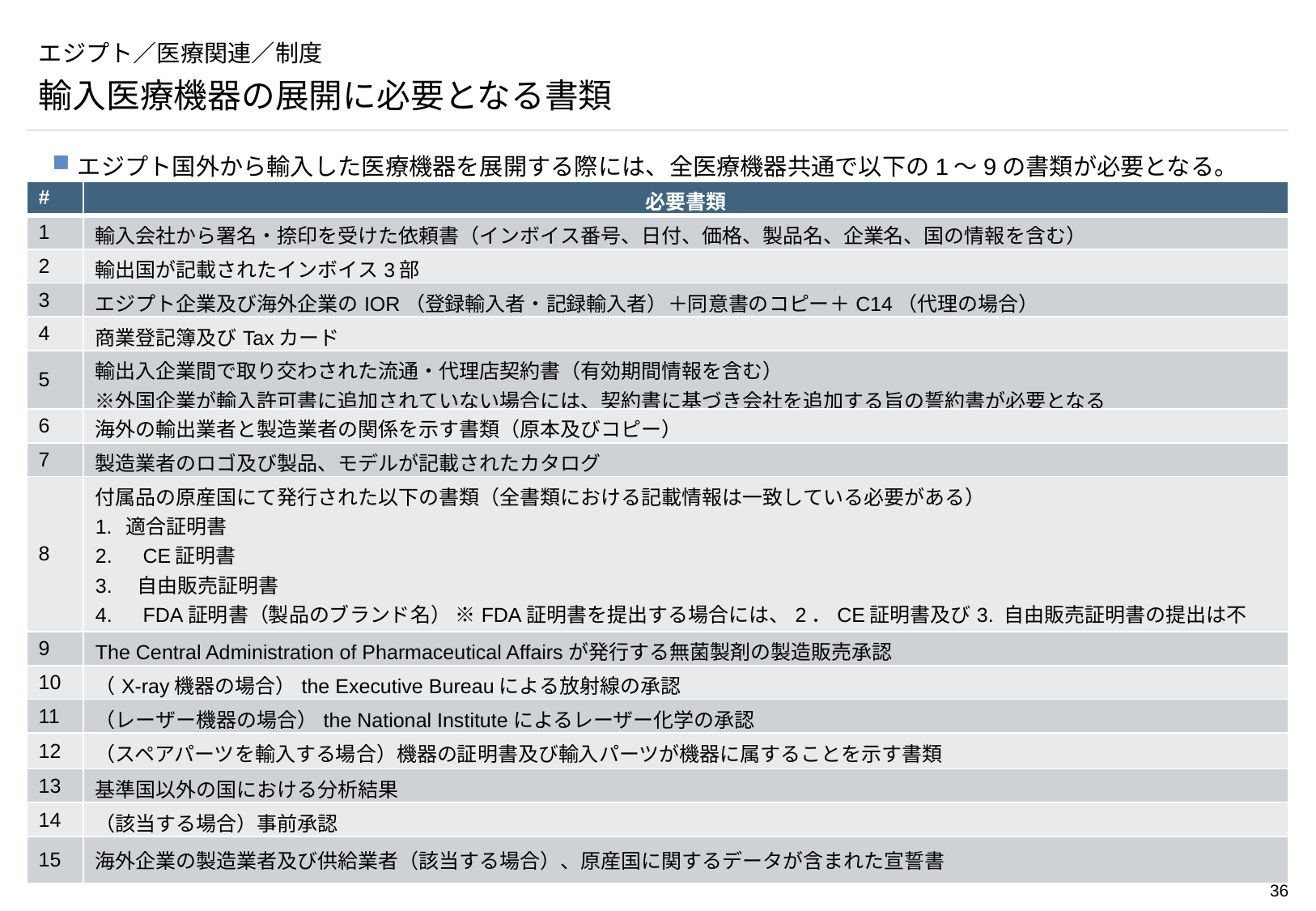

# エジプト／医療関連／制度
輸入医療機器の展開に必要となる書類
エジプト国外から輸入した医療機器を展開する際には、全医療機器共通で以下の1～9の書類が必要となる。
| # | 必要書類 |
| --- | --- |
| 1 | 輸入会社から署名・捺印を受けた依頼書（インボイス番号、日付、価格、製品名、企業名、国の情報を含む） |
| 2 | 輸出国が記載されたインボイス3部 |
| 3 | エジプト企業及び海外企業のIOR（登録輸入者・記録輸入者）＋同意書のコピー＋C14（代理の場合） |
| 4 | 商業登記簿及びTaxカード |
| 5 | 輸出入企業間で取り交わされた流通・代理店契約書（有効期間情報を含む） ※外国企業が輸入許可書に追加されていない場合には、契約書に基づき会社を追加する旨の誓約書が必要となる |
| 6 | 海外の輸出業者と製造業者の関係を示す書類（原本及びコピー） |
| 7 | 製造業者のロゴ及び製品、モデルが記載されたカタログ |
| 8 | 付属品の原産国にて発行された以下の書類（全書類における記載情報は一致している必要がある） 適合証明書 2.　CE証明書 3.　自由販売証明書 4.　FDA証明書（製品のブランド名） ※FDA証明書を提出する場合には、2．CE証明書及び3. 自由販売証明書の提出は不要） |
| 9 | The Central Administration of Pharmaceutical Affairsが発行する無菌製剤の製造販売承認 |
| 10 | （X-ray機器の場合）the Executive Bureauによる放射線の承認 |
| 11 | （レーザー機器の場合）the National Instituteによるレーザー化学の承認 |
| 12 | （スペアパーツを輸入する場合）機器の証明書及び輸入パーツが機器に属することを示す書類 |
| 13 | 基準国以外の国における分析結果 |
| 14 | （該当する場合）事前承認 |
| 15 | 海外企業の製造業者及び供給業者（該当する場合）、原産国に関するデータが含まれた宣誓書 |
（出所） MoH 「Documents required for the release of imported medical devices」